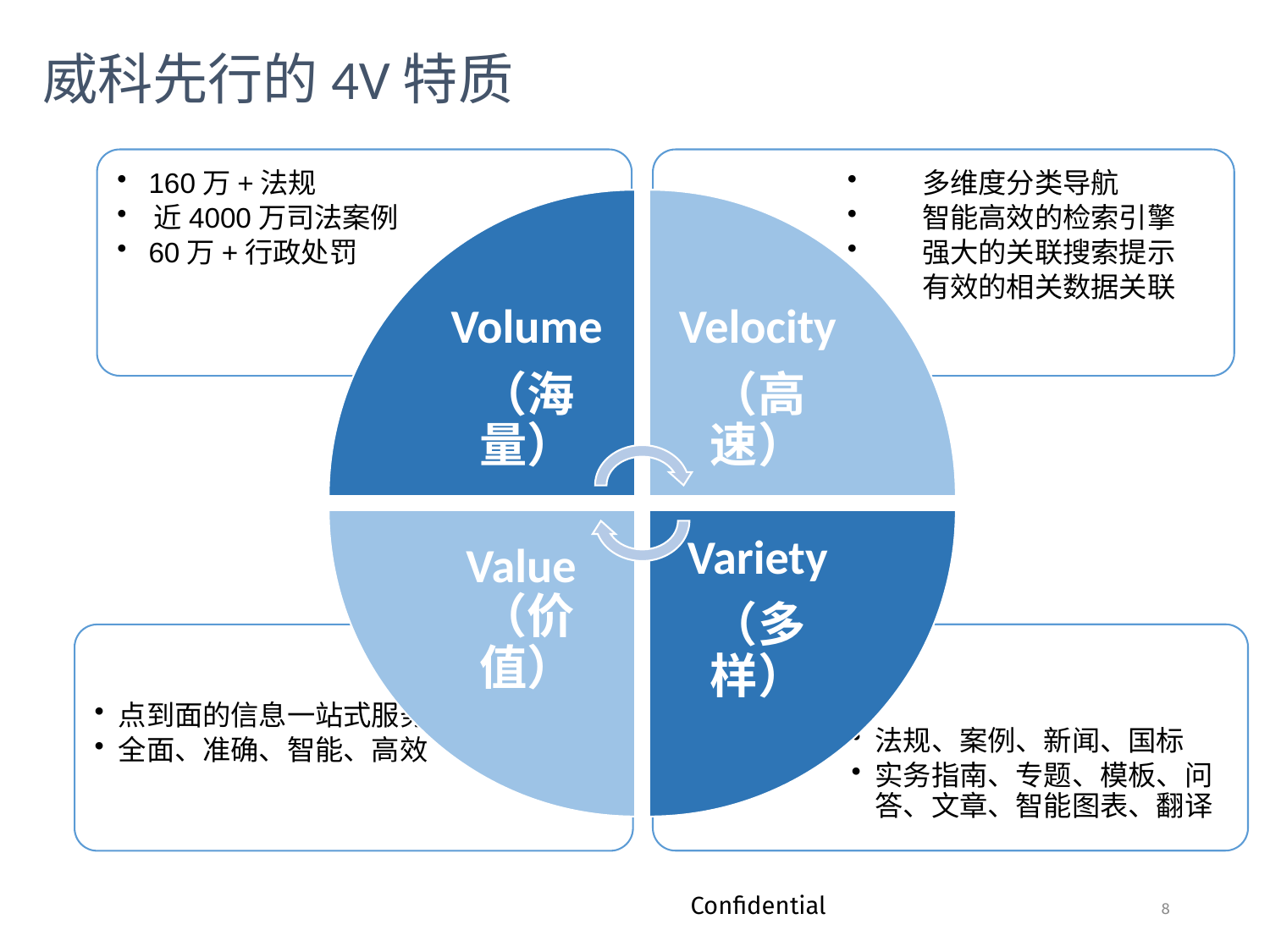

# 威科先行的4V特质

法规、案例、新闻、国标
实务指南、专题、模板、问答、文章、智能图表、翻译
点到面的信息一站式服务
全面、准确、智能、高效
       多维度分类导航
       智能高效的检索引擎
       强大的关联搜索提示
       有效的相关数据关联

 160万+法规
 近4000万司法案例
 60万+行政处罚
Volume
（海量）
Velocity
（高速）
Variety
（多样）
Value（价值）
8